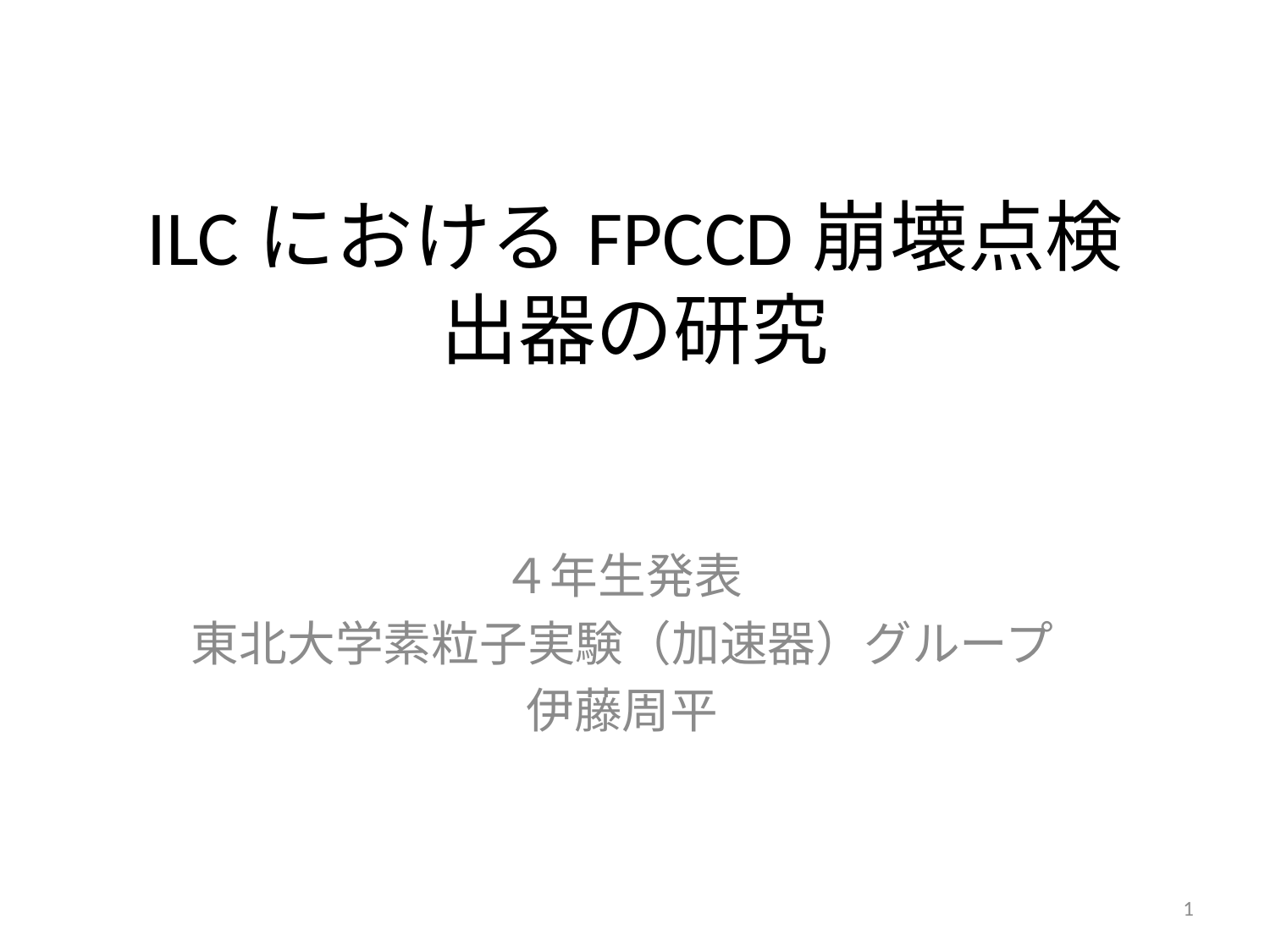

# ILCにおけるFPCCD崩壊点検出器の研究
４年生発表
東北大学素粒子実験（加速器）グループ
伊藤周平

1